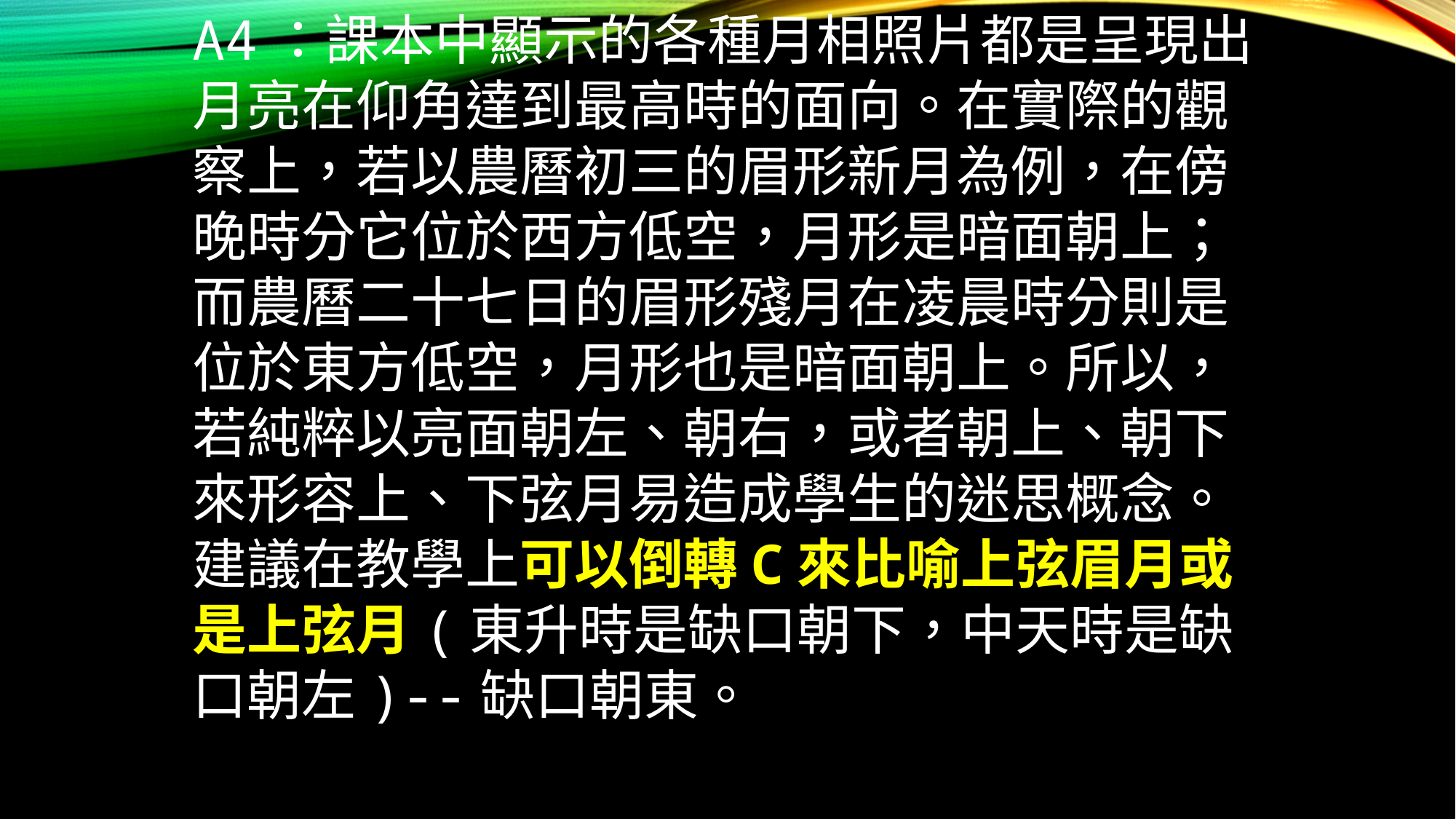

A4：課本中顯示的各種月相照片都是呈現出月亮在仰角達到最高時的面向。在實際的觀察上，若以農曆初三的眉形新月為例，在傍晚時分它位於西方低空，月形是暗面朝上；而農曆二十七日的眉形殘月在凌晨時分則是位於東方低空，月形也是暗面朝上。所以，若純粹以亮面朝左、朝右，或者朝上、朝下來形容上、下弦月易造成學生的迷思概念。建議在教學上可以倒轉C來比喻上弦眉月或是上弦月(東升時是缺口朝下，中天時是缺口朝左)--缺口朝東。